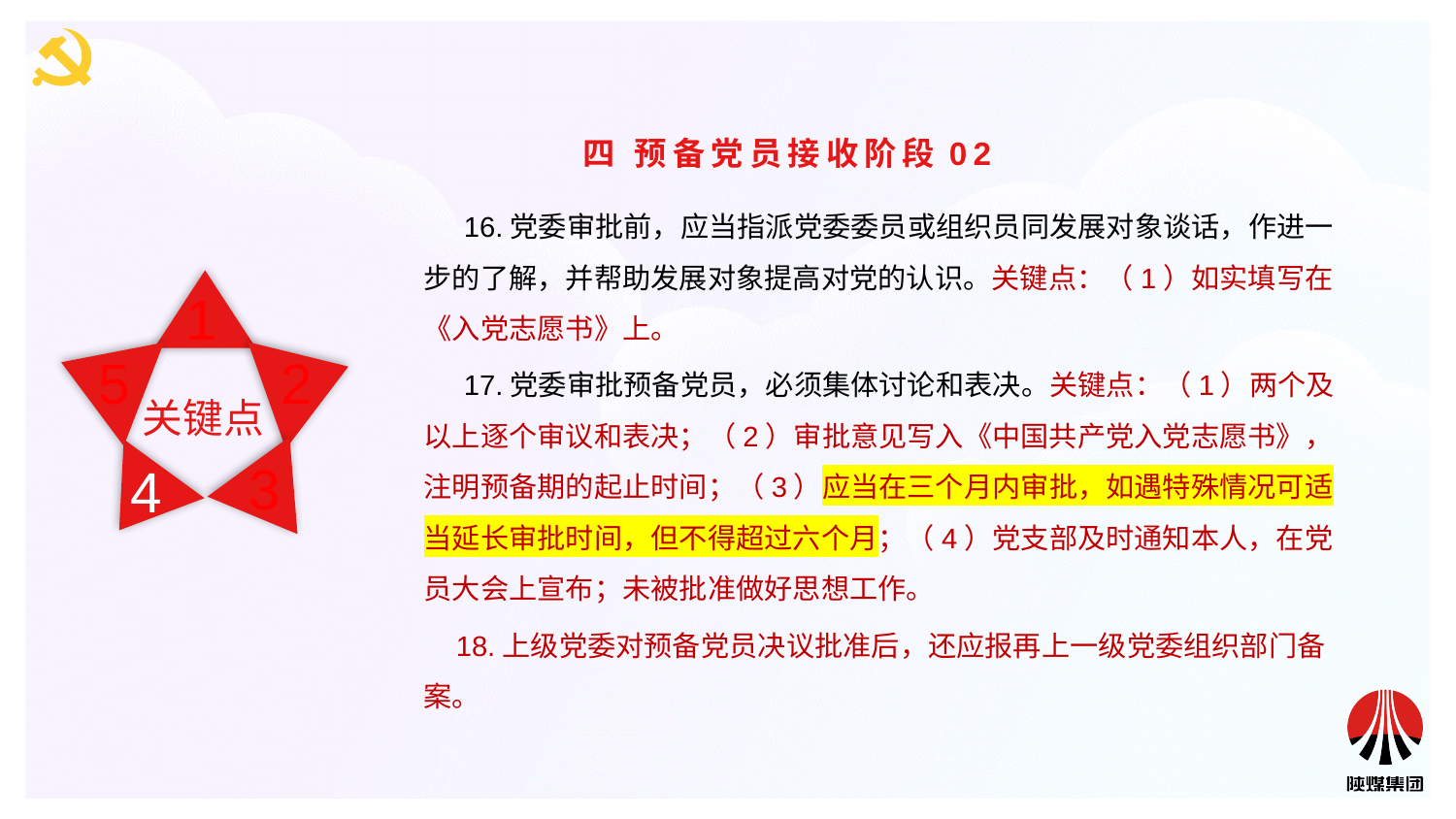

四 预备党员接收阶段02
     16.党委审批前，应当指派党委委员或组织员同发展对象谈话，作进一步的了解，并帮助发展对象提高对党的认识。关键点：（1）如实填写在《入党志愿书》上。
     17.党委审批预备党员，必须集体讨论和表决。关键点：（1）两个及以上逐个审议和表决；（2）审批意见写入《中国共产党入党志愿书》，注明预备期的起止时间；（3）应当在三个月内审批，如遇特殊情况可适当延长审批时间，但不得超过六个月；（4）党支部及时通知本人，在党员大会上宣布；未被批准做好思想工作。
    18.上级党委对预备党员决议批准后，还应报再上一级党委组织部门备案。

1

5
2
关键点
3
4